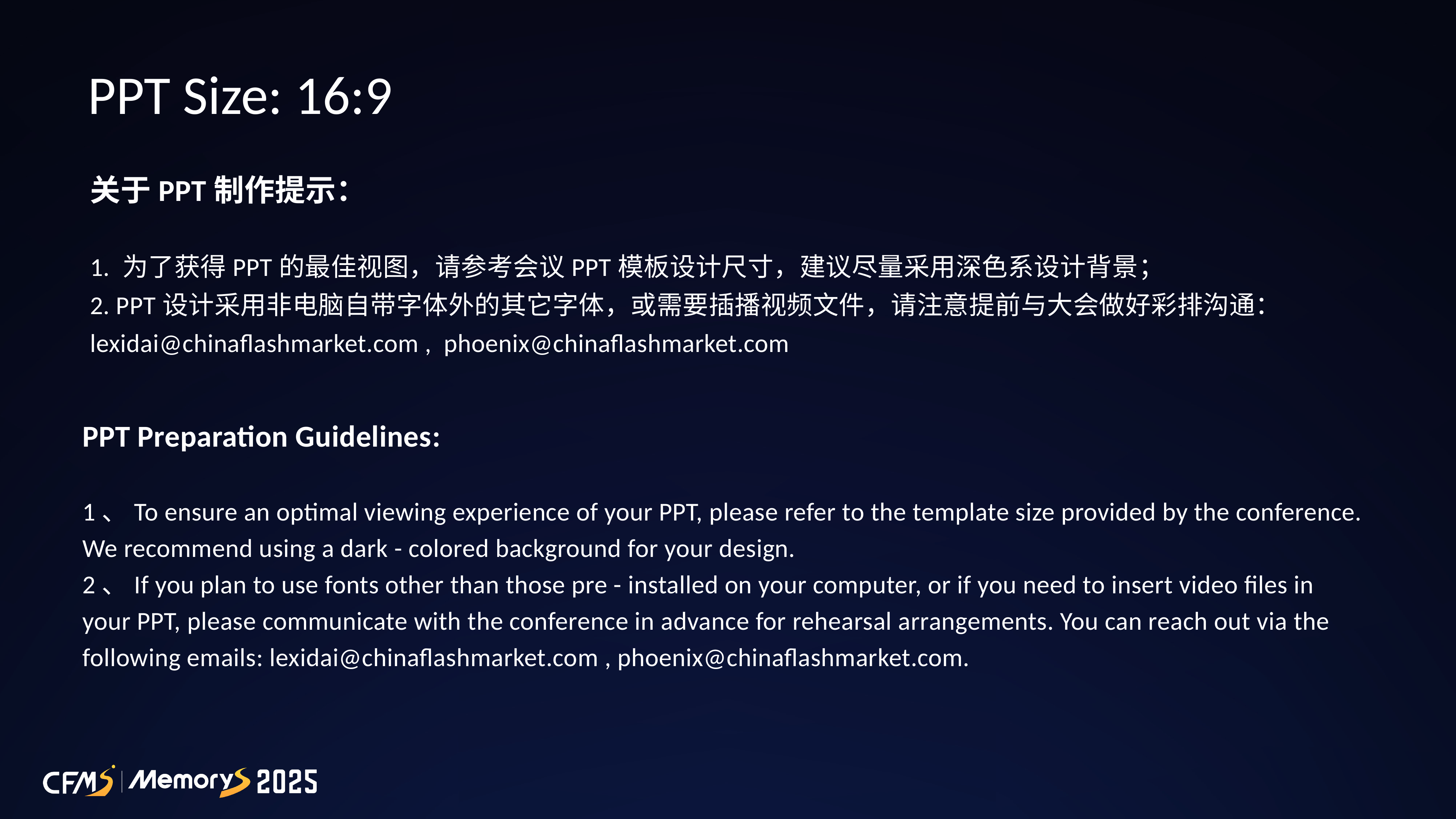

PPT Size: 16:9
关于PPT制作提示：

1. 为了获得PPT的最佳视图，请参考会议PPT模板设计尺寸，建议尽量采用深色系设计背景；
2. PPT设计采用非电脑自带字体外的其它字体，或需要插播视频文件，请注意提前与大会做好彩排沟通：lexidai@chinaflashmarket.com ,  phoenix@chinaflashmarket.com
PPT Preparation Guidelines:

1、To ensure an optimal viewing experience of your PPT, please refer to the template size provided by the conference. We recommend using a dark - colored background for your design.
2、If you plan to use fonts other than those pre - installed on your computer, or if you need to insert video files in your PPT, please communicate with the conference in advance for rehearsal arrangements. You can reach out via the following emails: lexidai@chinaflashmarket.com , phoenix@chinaflashmarket.com.